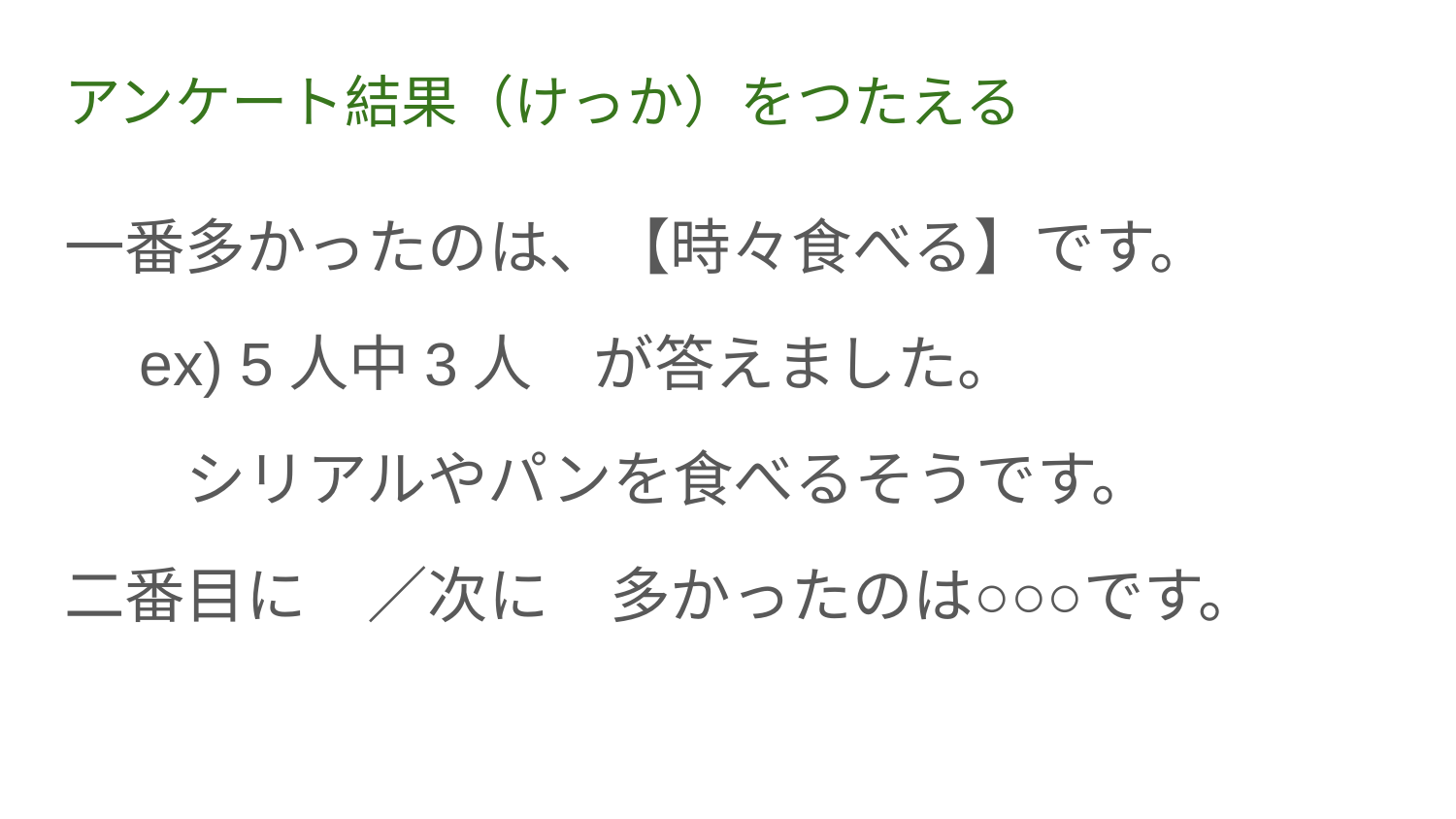

# アンケート結果（けっか）をつたえる
一番多かったのは、【時々食べる】です。
　ex) 5人中3人　が答えました。
　　シリアルやパンを食べるそうです。
二番目に　／次に　多かったのは○○○です。